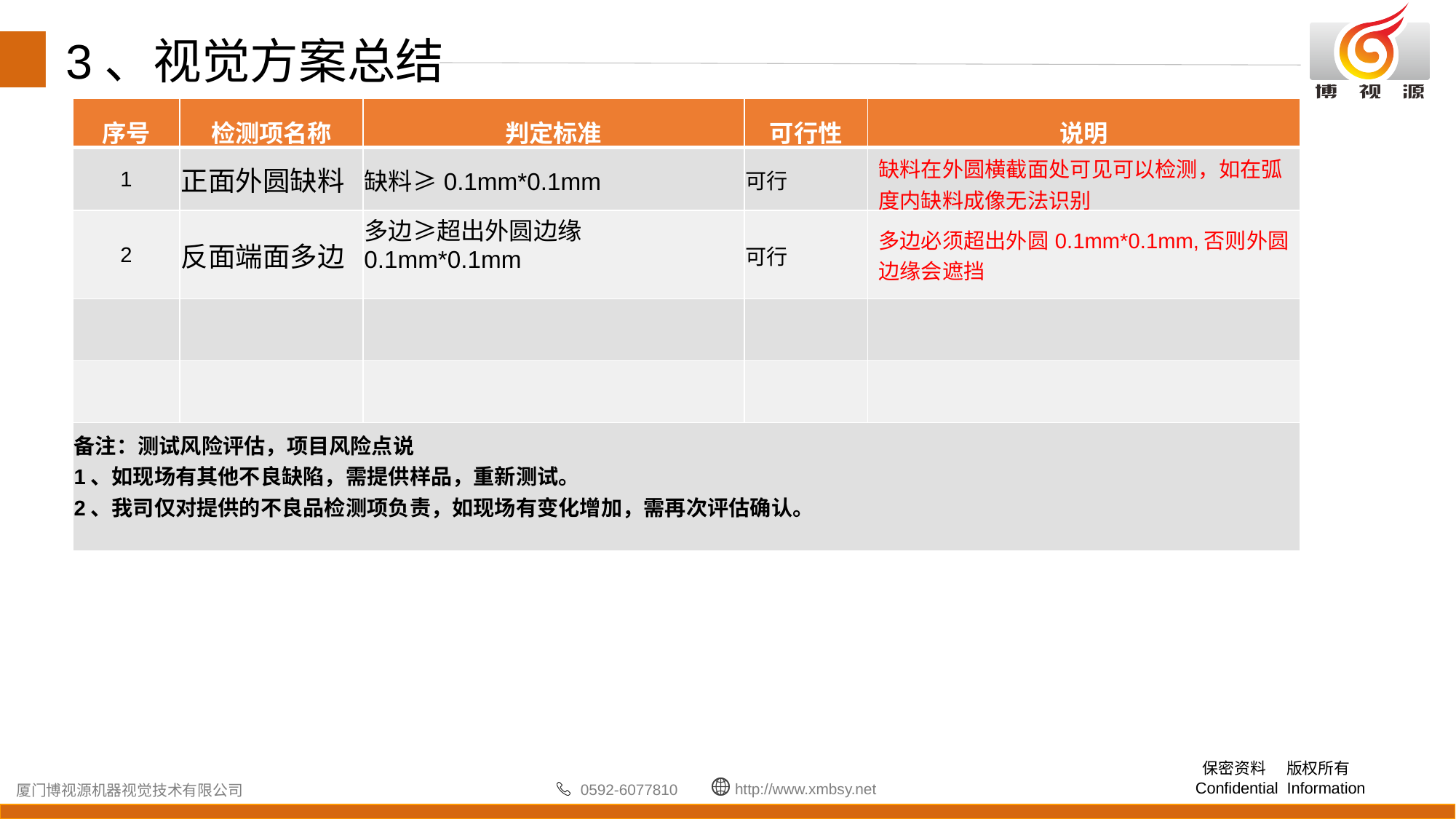

3、视觉方案总结
| 序号 | 检测项名称 | 判定标准 | 可行性 | 说明 |
| --- | --- | --- | --- | --- |
| 1 | 正面外圆缺料 | 缺料≥0.1mm\*0.1mm | 可行 | 缺料在外圆横截面处可见可以检测，如在弧度内缺料成像无法识别 |
| 2 | 反面端面多边 | 多边≥超出外圆边缘0.1mm\*0.1mm | 可行 | 多边必须超出外圆0.1mm\*0.1mm,否则外圆边缘会遮挡 |
|  |  |  |  |  |
|  |  |  |  |  |
| 备注：测试风险评估，项目风险点说 1、如现场有其他不良缺陷，需提供样品，重新测试。 2、我司仅对提供的不良品检测项负责，如现场有变化增加，需再次评估确认。 |  |  |  |  |